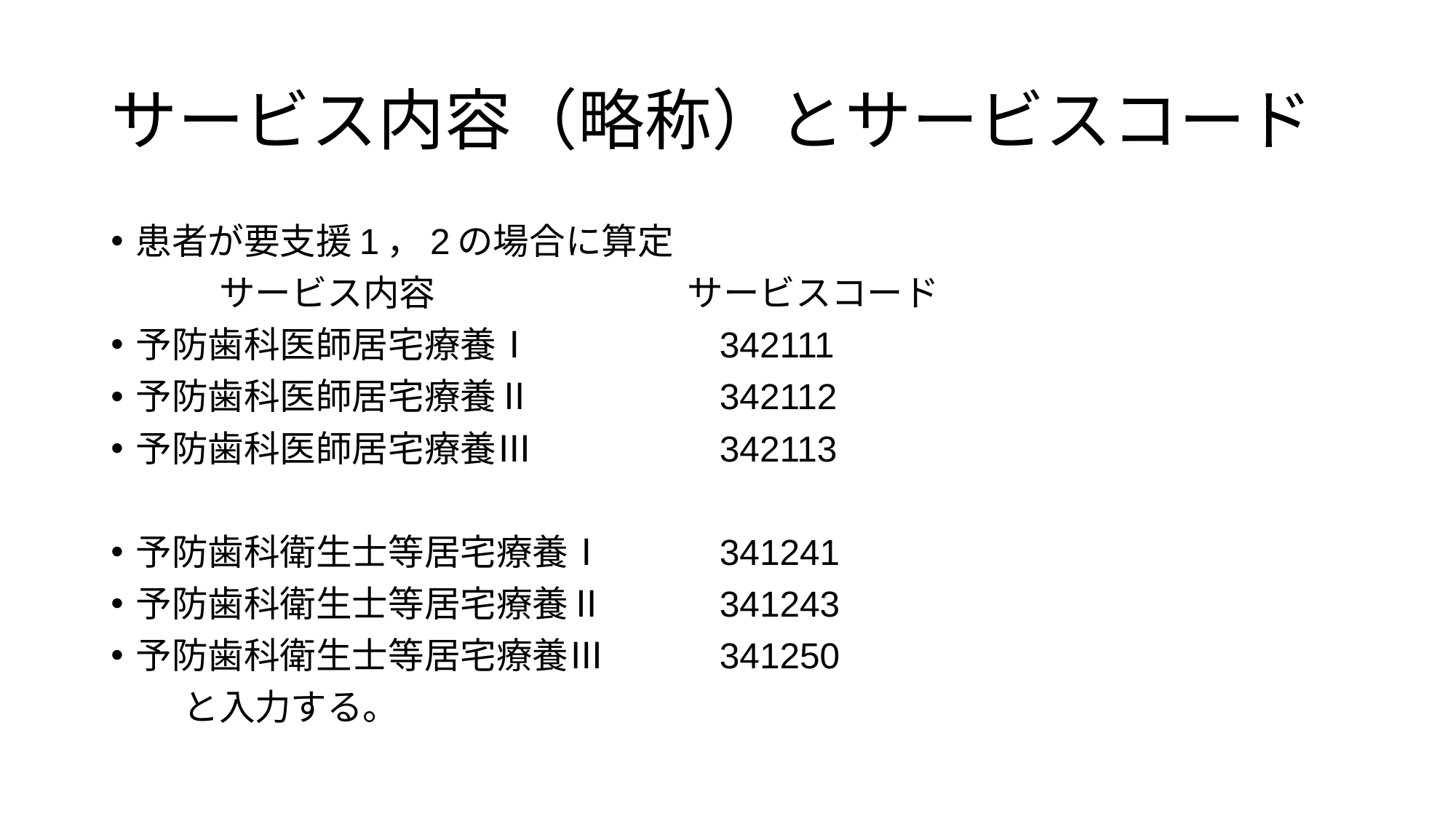

# サービス内容（略称）とサービスコード
患者が要支援1，2の場合に算定
　　　サービス内容　　　　　　　サービスコード
予防歯科医師居宅療養Ⅰ　　　　　342111
予防歯科医師居宅療養Ⅱ　　　　　342112
予防歯科医師居宅療養Ⅲ　　　　　342113

予防歯科衛生士等居宅療養Ⅰ　　　341241
予防歯科衛生士等居宅療養Ⅱ　　　341243
予防歯科衛生士等居宅療養Ⅲ　　　341250
　　と入力する。